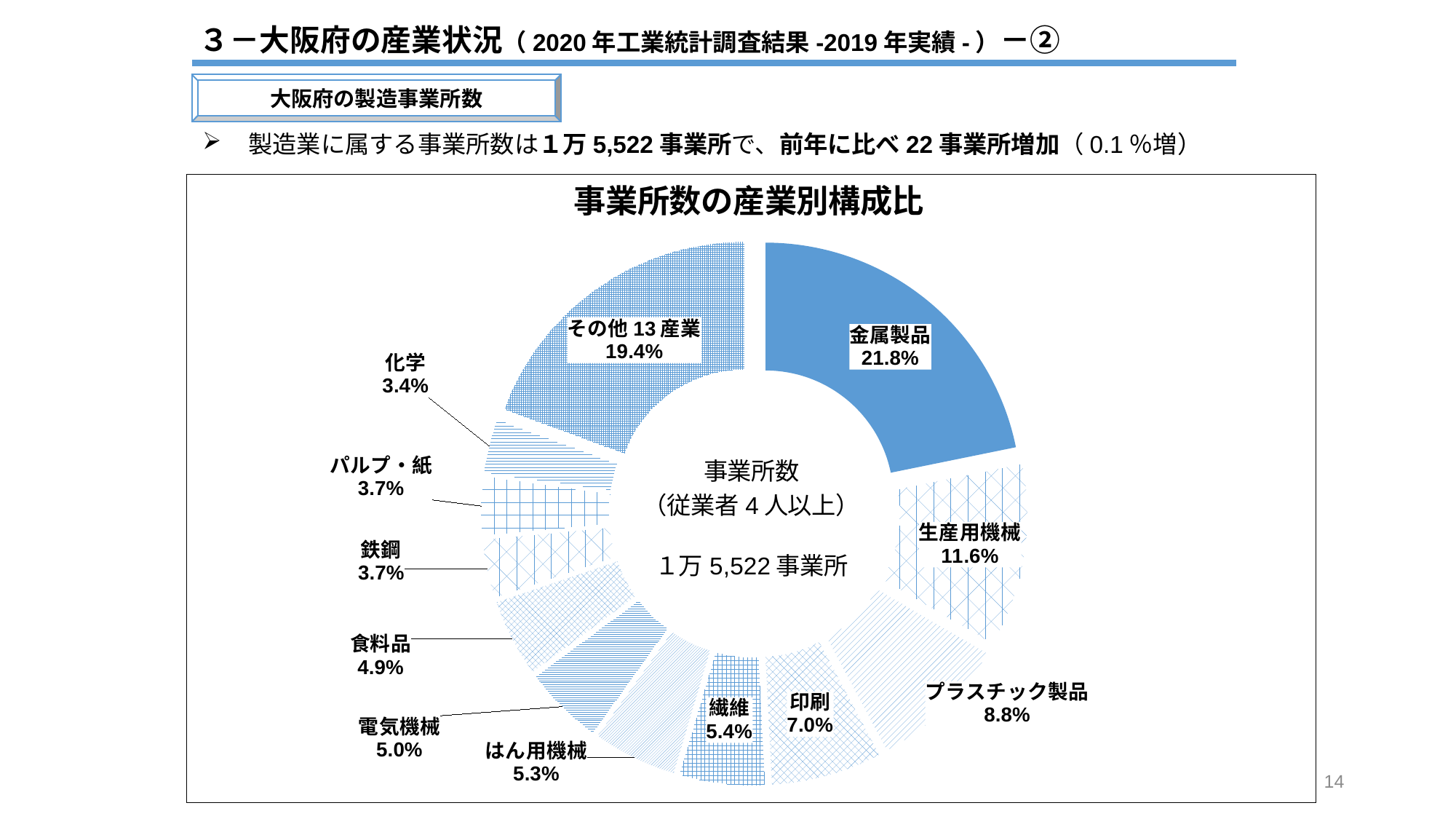

３－大阪府の産業状況（2020年工業統計調査結果-2019年実績-）－②
大阪府の製造事業所数
　製造業に属する事業所数は１万5,522事業所で、前年に比べ22事業所増加（0.1％増）

### Chart:

| Category | 事業所数の産業別構成比 |
|---|---|
| 金属製品 | 21.8 |
| 生産用機械 | 11.6 |
| プラスチック製品 | 8.8 |
| 印刷 | 7.0 |
| 繊維 | 5.4 |
| はん用機械 | 5.3 |
| 電気機械 | 5.0 |
| 食料品 | 4.9 |
| 鉄鋼 | 3.7 |
| パルプ・紙 | 3.7 |
| 化学 | 3.4 |
| その他13産業 | 19.4 |
14